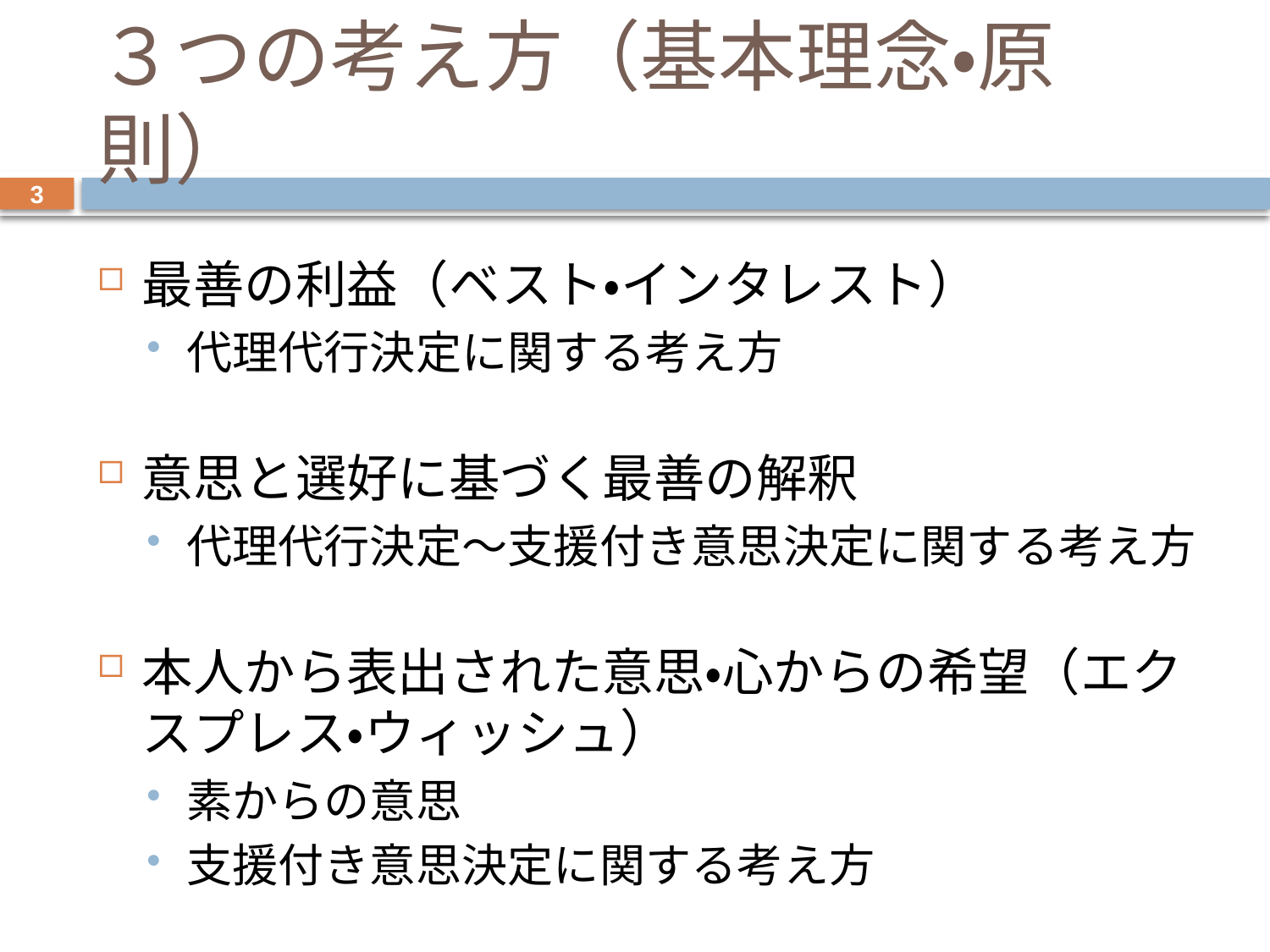

# ３つの考え方（基本理念・原則）
3
最善の利益（ベスト・インタレスト）
代理代行決定に関する考え方
意思と選好に基づく最善の解釈
代理代行決定～支援付き意思決定に関する考え方
本人から表出された意思・心からの希望（エクスプレス・ウィッシュ）
素からの意思
支援付き意思決定に関する考え方